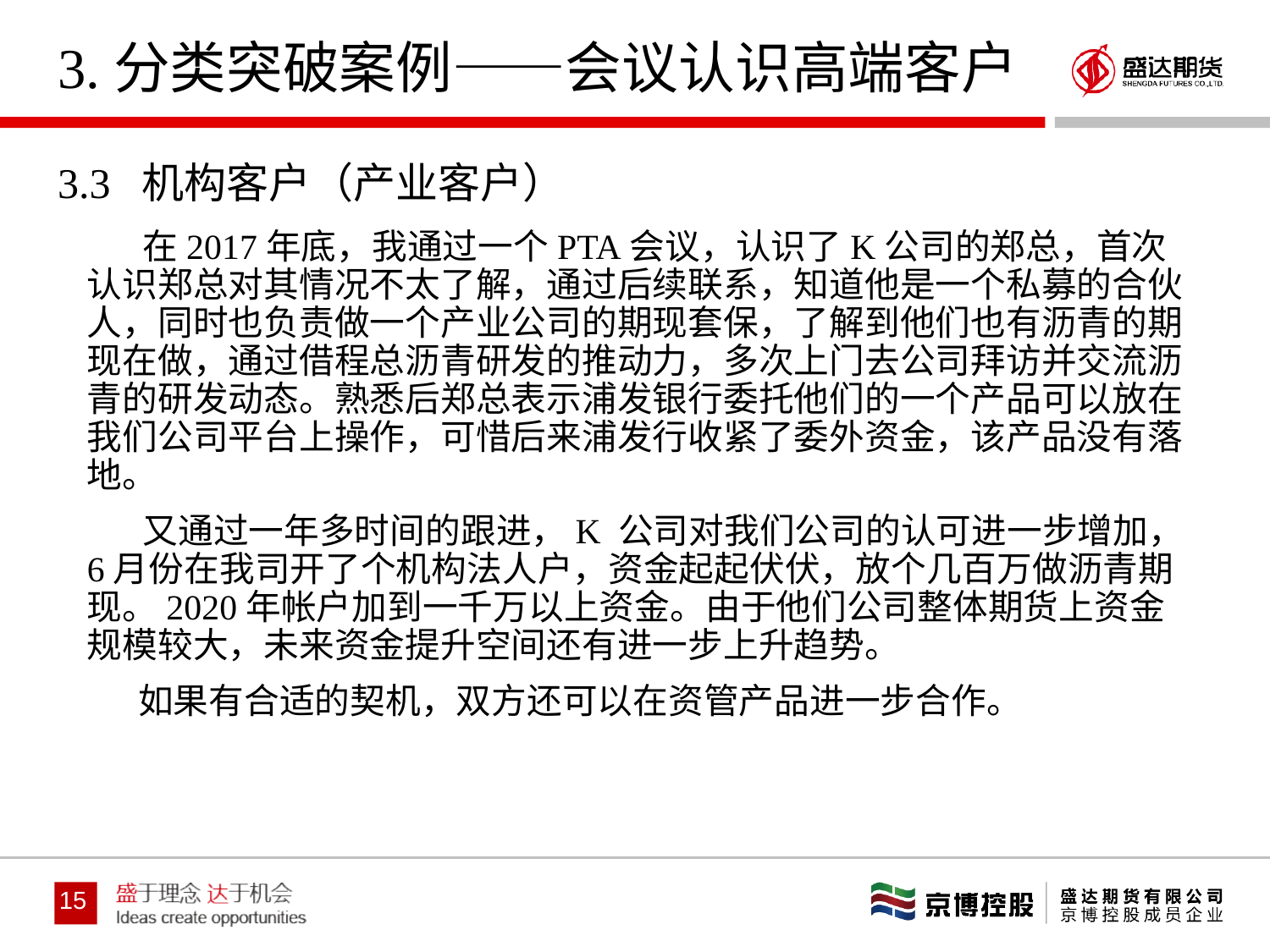

# 3.分类突破案例——会议认识高端客户
3.3  机构客户（产业客户）
      在2017年底，我通过一个PTA会议，认识了K公司的郑总，首次认识郑总对其情况不太了解，通过后续联系，知道他是一个私募的合伙人，同时也负责做一个产业公司的期现套保，了解到他们也有沥青的期现在做，通过借程总沥青研发的推动力，多次上门去公司拜访并交流沥青的研发动态。熟悉后郑总表示浦发银行委托他们的一个产品可以放在我们公司平台上操作，可惜后来浦发行收紧了委外资金，该产品没有落地。
      又通过一年多时间的跟进，K 公司对我们公司的认可进一步增加，6月份在我司开了个机构法人户，资金起起伏伏，放个几百万做沥青期现。2020年帐户加到一千万以上资金。由于他们公司整体期货上资金规模较大，未来资金提升空间还有进一步上升趋势。
　  如果有合适的契机，双方还可以在资管产品进一步合作。